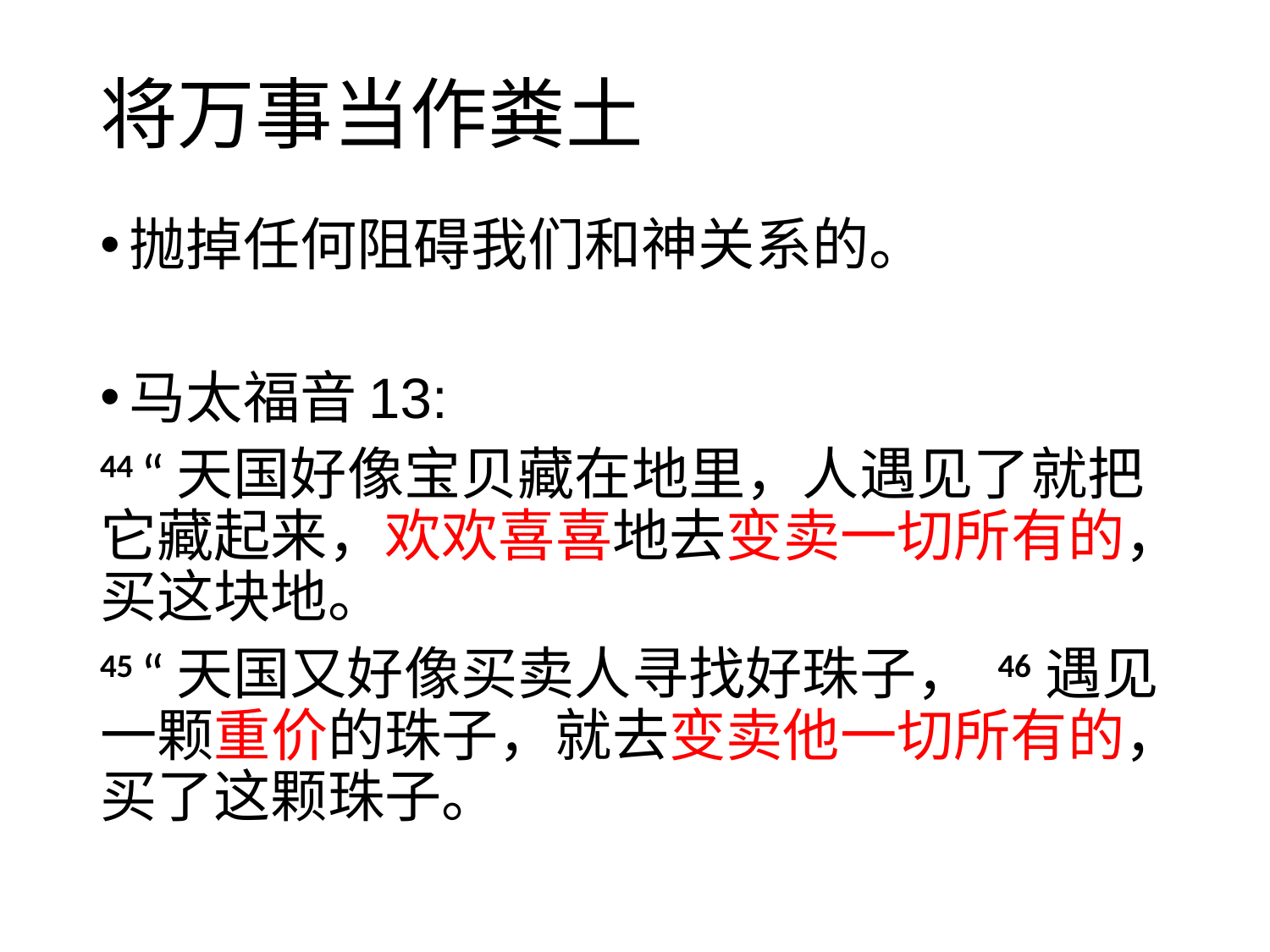

# 将万事当作粪土
抛掉任何阻碍我们和神关系的。

马太福音13:
44 “天国好像宝贝藏在地里，人遇见了就把它藏起来，欢欢喜喜地去变卖一切所有的，买这块地。
45 “天国又好像买卖人寻找好珠子， 46 遇见一颗重价的珠子，就去变卖他一切所有的，买了这颗珠子。